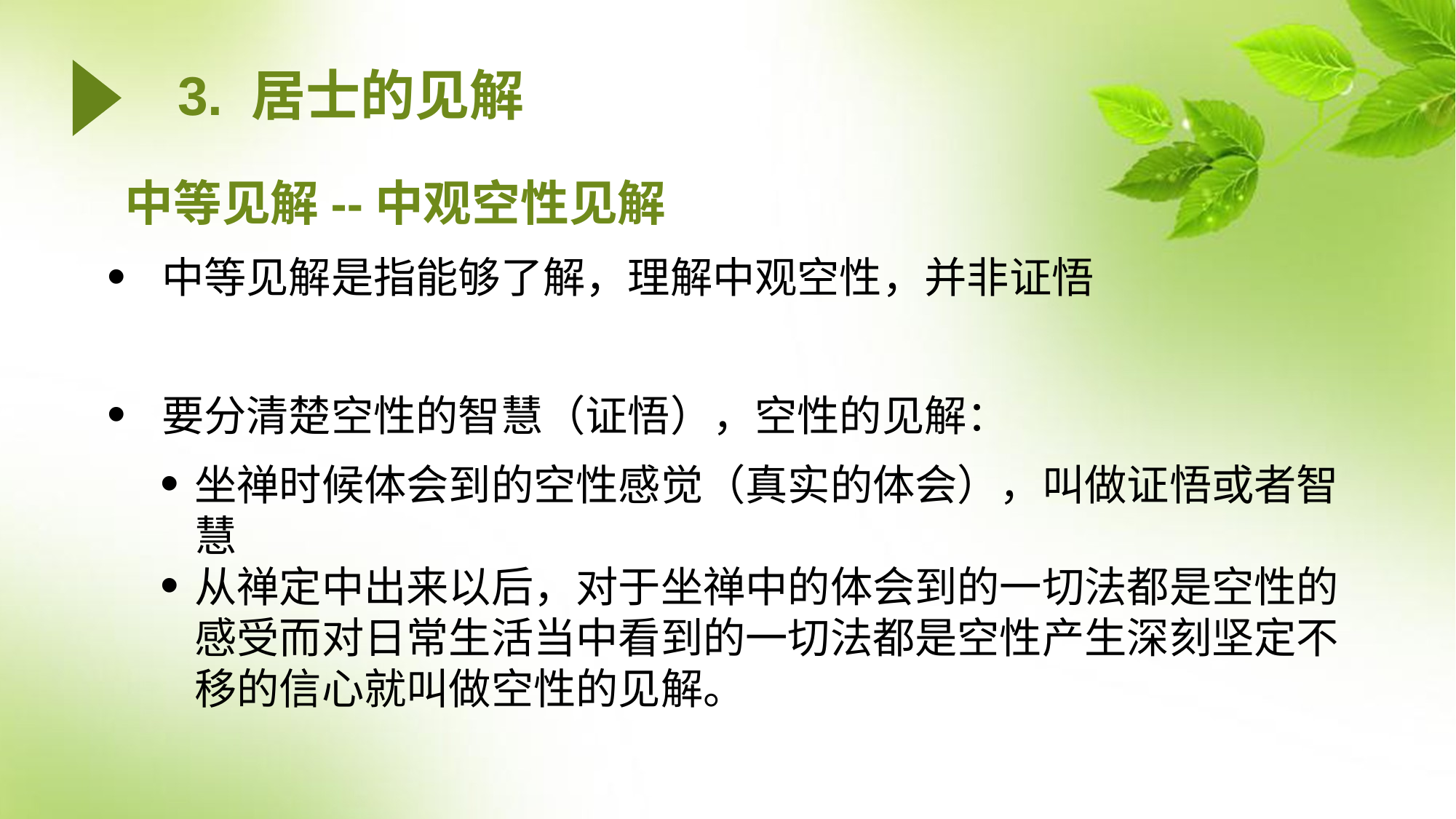

3. 居士的见解
# 中等见解--中观空性见解
中等见解是指能够了解，理解中观空性，并非证悟

要分清楚空性的智慧（证悟），空性的见解：
坐禅时候体会到的空性感觉（真实的体会），叫做证悟或者智慧
从禅定中出来以后，对于坐禅中的体会到的一切法都是空性的感受而对日常生活当中看到的一切法都是空性产生深刻坚定不移的信心就叫做空性的见解。